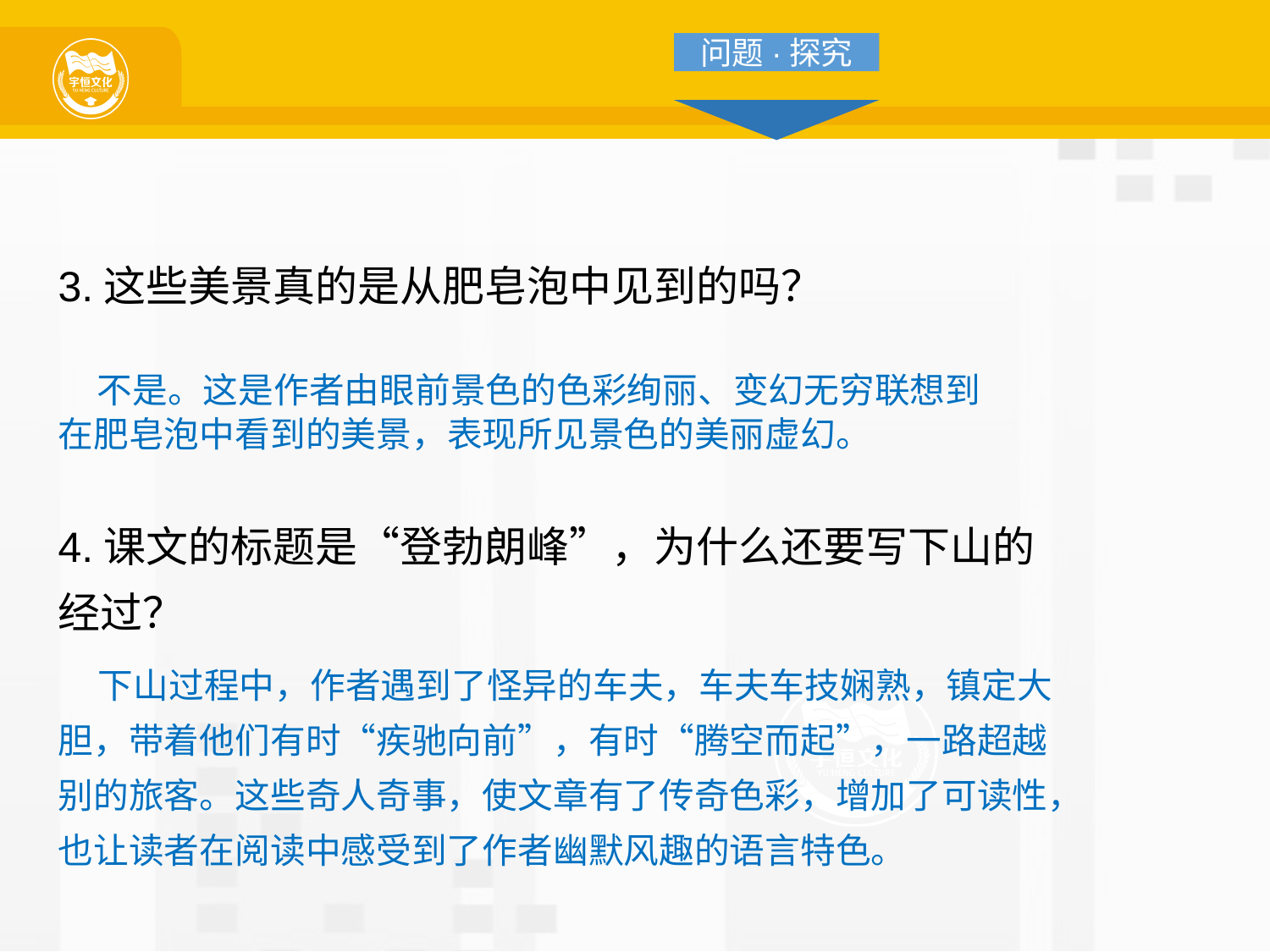

问题·探究

3.这些美景真的是从肥皂泡中见到的吗？
   不是。这是作者由眼前景色的色彩绚丽、变幻无穷联想到在肥皂泡中看到的美景，表现所见景色的美丽虚幻。
4.课文的标题是“登勃朗峰”，为什么还要写下山的经过？
    下山过程中，作者遇到了怪异的车夫，车夫车技娴熟，镇定大胆，带着他们有时“疾驰向前”，有时“腾空而起”，一路超越别的旅客。这些奇人奇事，使文章有了传奇色彩，增加了可读性，也让读者在阅读中感受到了作者幽默风趣的语言特色。